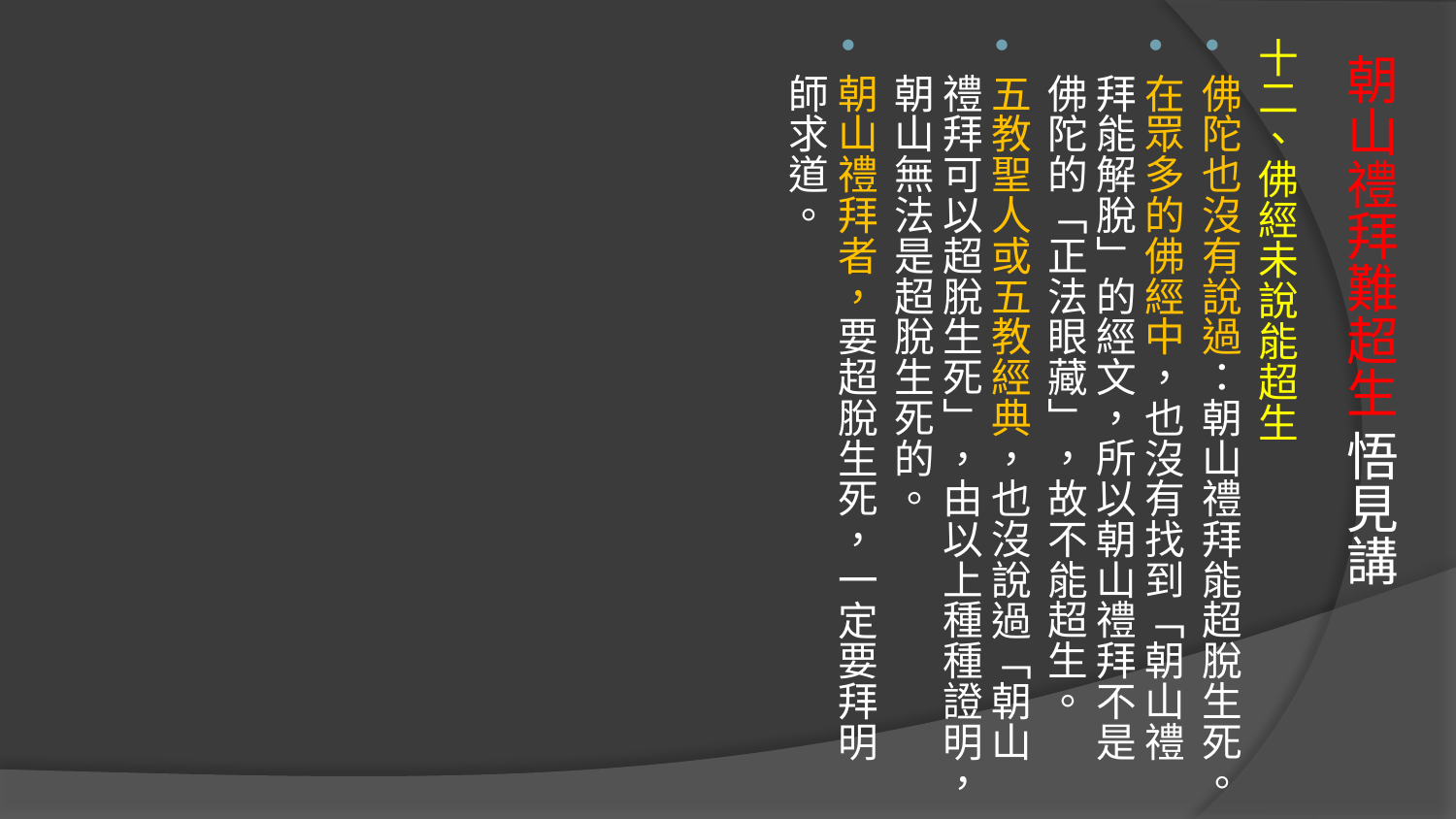

十二、佛經未說能超生
佛陀也沒有說過：朝山禮拜能超脫生死。
在眾多的佛經中，也沒有找到「朝山禮拜能解脫」的經文，所以朝山禮拜不是佛陀的「正法眼藏」，故不能超生。
五教聖人或五教經典，也沒說過「朝山禮拜可以超脫生死」，由以上種種證明，朝山無法是超脫生死的。
朝山禮拜者，要超脫生死，一定要拜明師求道。

# 朝山禮拜難超生 悟見講